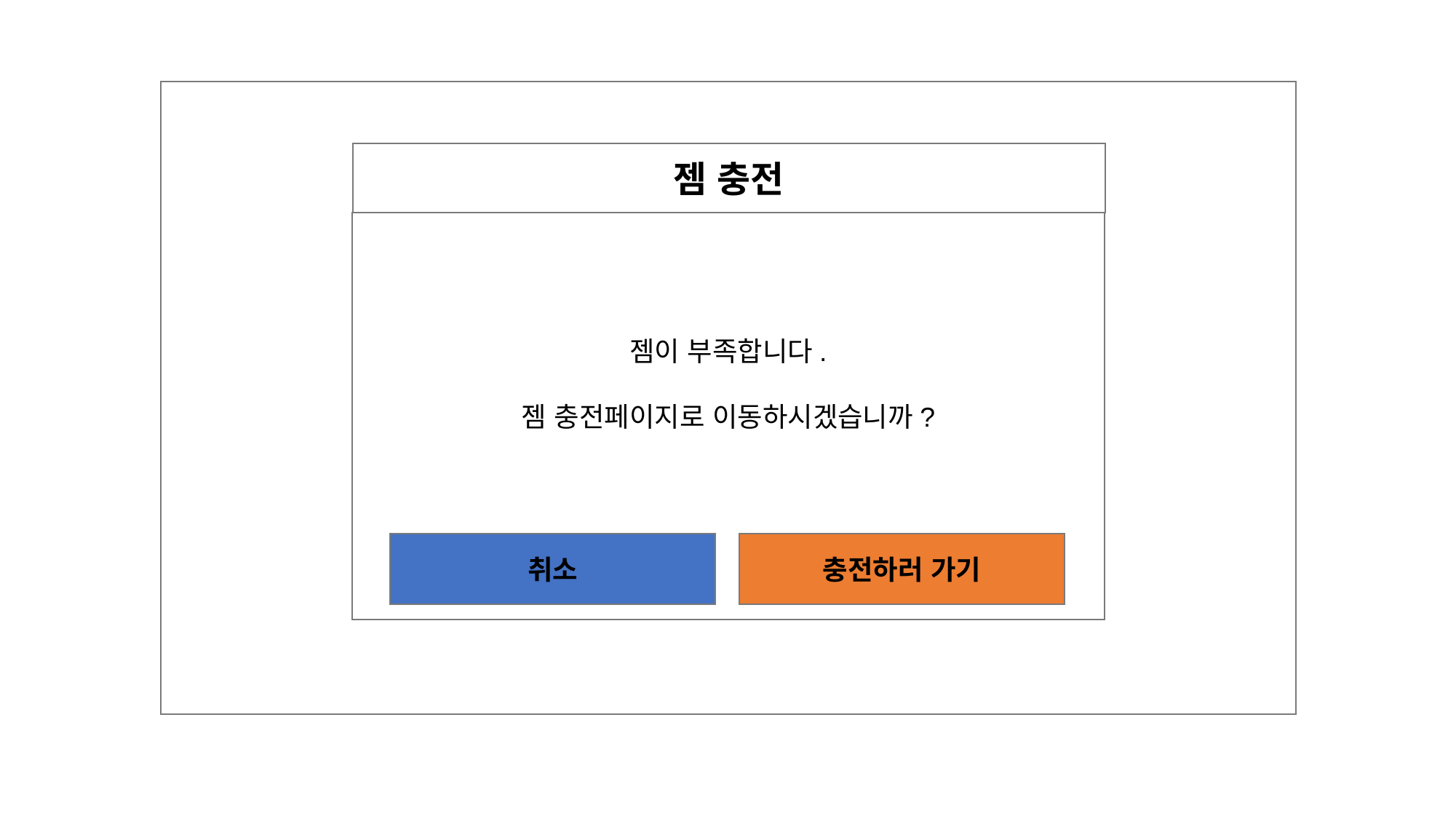

젬 충전

젬이 부족합니다.
젬 충전페이지로 이동하시겠습니까?
취소
충전하러 가기